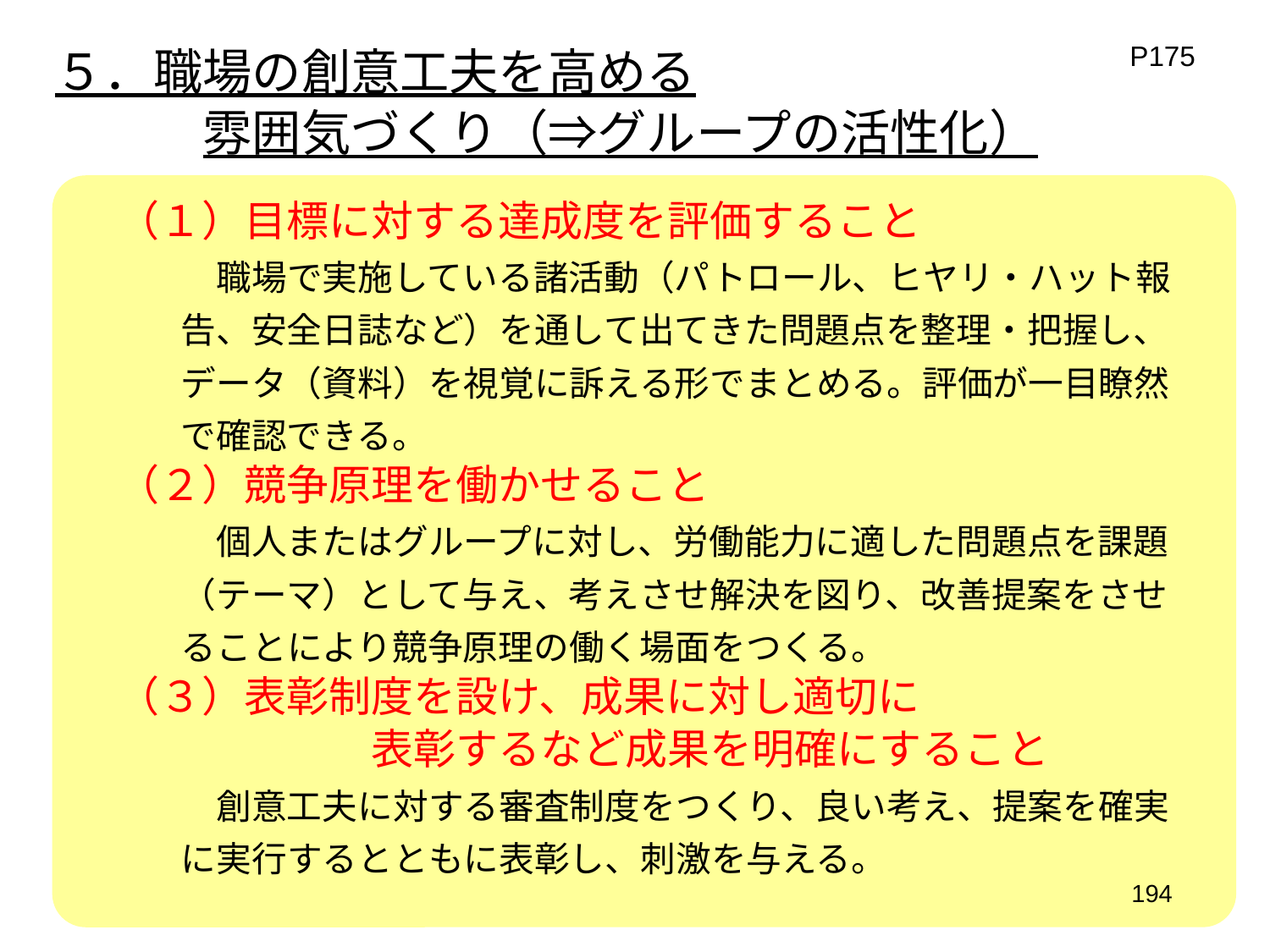

５．職場の創意工夫を高める
　　　雰囲気づくり（⇒グループの活性化）
P175
　（１）目標に対する達成度を評価すること
　　　　職場で実施している諸活動（パトロール、ヒヤリ・ハット報
　　　告、安全日誌など）を通して出てきた問題点を整理・把握し、
　　　データ（資料）を視覚に訴える形でまとめる。評価が一目瞭然
　　　で確認できる。
　（２）競争原理を働かせること
　　　　個人またはグループに対し、労働能力に適した問題点を課題
　　　（テーマ）として与え、考えさせ解決を図り、改善提案をさせ
　　　ることにより競争原理の働く場面をつくる。
　（３）表彰制度を設け、成果に対し適切に
　　　　　　　表彰するなど成果を明確にすること
　　　　創意工夫に対する審査制度をつくり、良い考え、提案を確実
　　　に実行するとともに表彰し、刺激を与える。

194